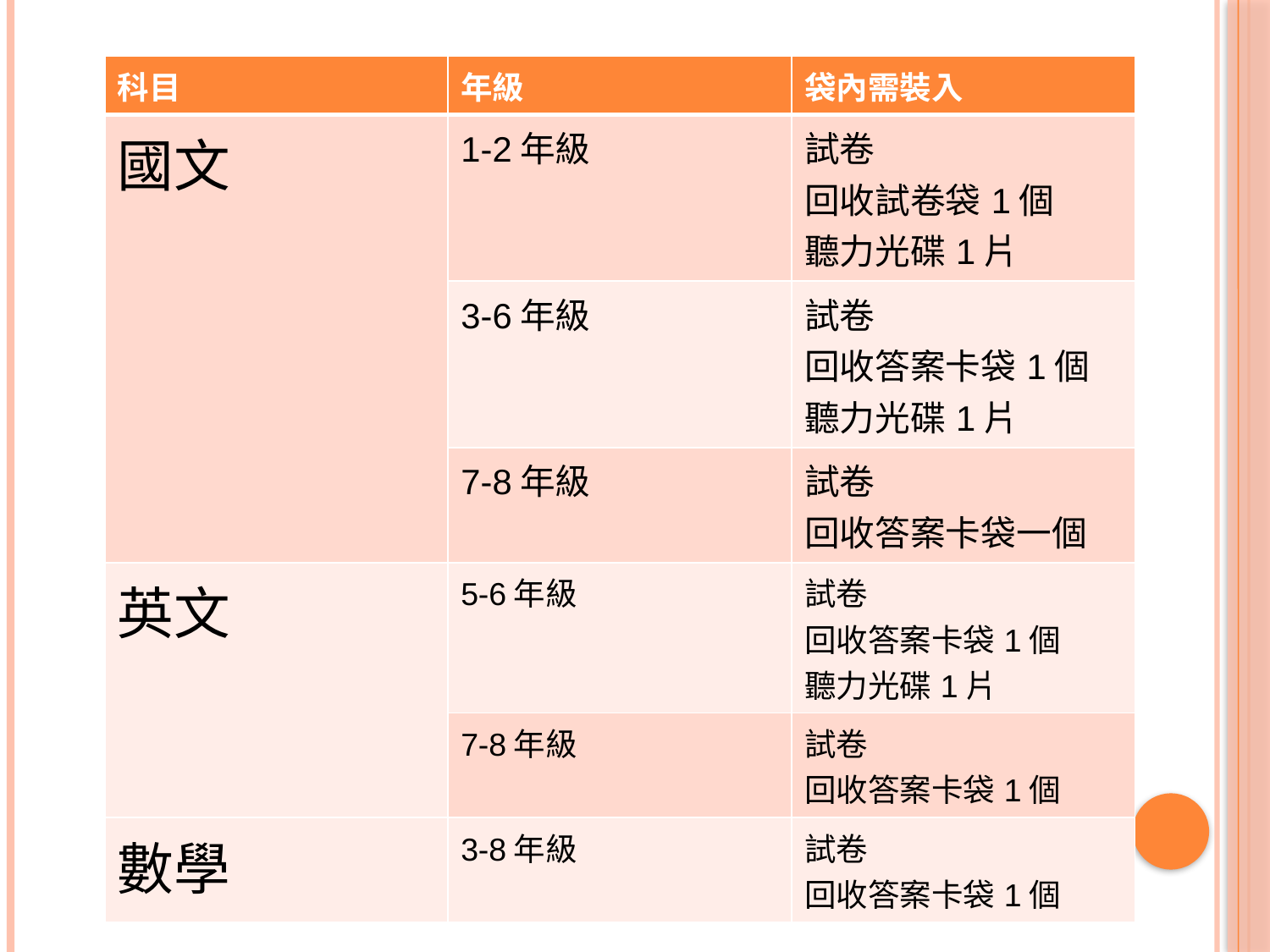

| 科目 | 年級 | 袋內需裝入 |
| --- | --- | --- |
| 國文 | 1-2年級 | 試卷 回收試卷袋1個 聽力光碟1片 |
|  | 3-6年級 | 試卷 回收答案卡袋1個 聽力光碟1片 |
|  | 7-8年級 | 試卷 回收答案卡袋一個 |
| 英文 | 5-6年級 | 試卷 回收答案卡袋1個 聽力光碟1片 |
|  | 7-8年級 | 試卷 回收答案卡袋1個 |
| 數學 | 3-8年級 | 試卷 回收答案卡袋1個 |